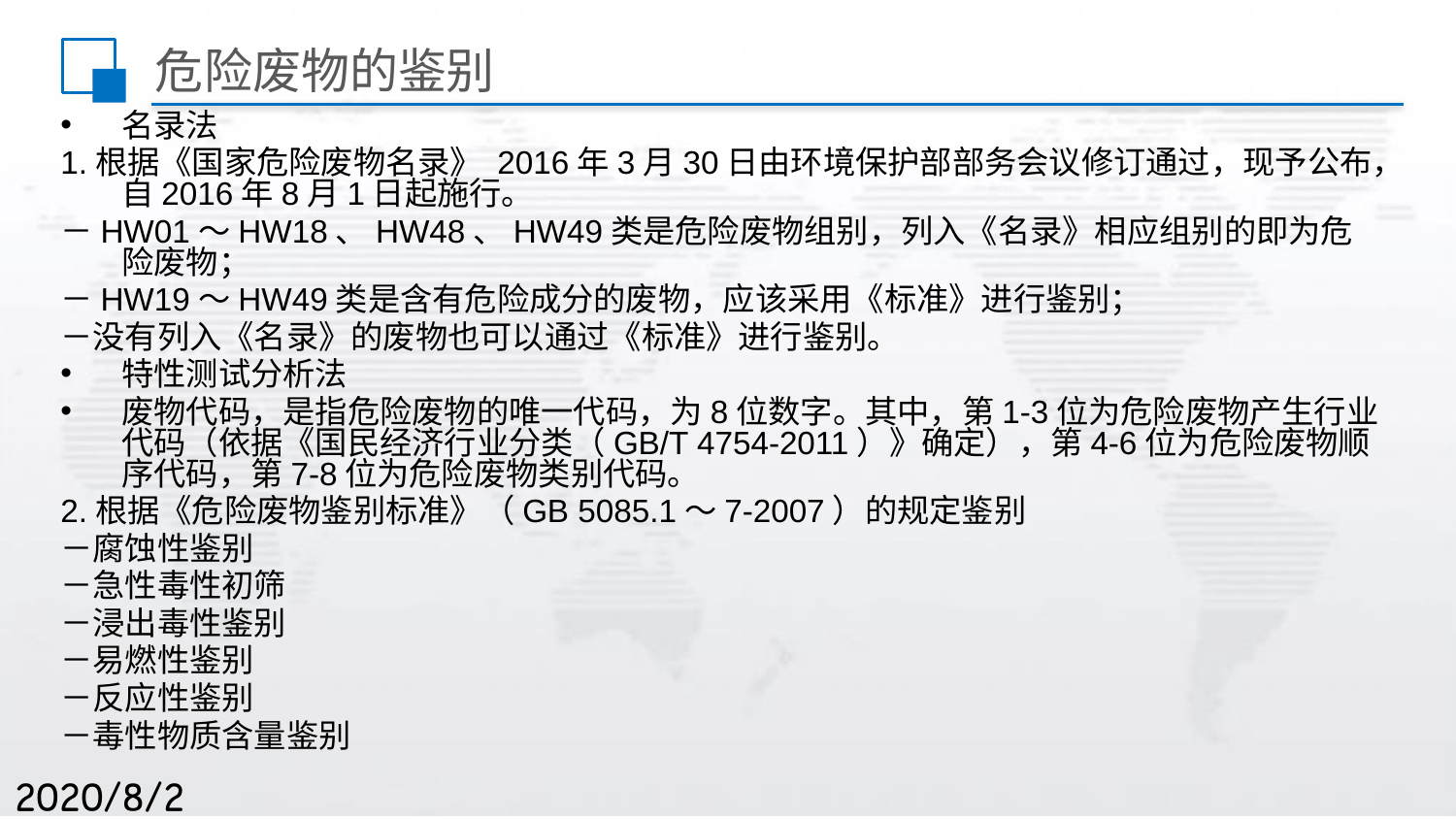

# 危险废物的鉴别
名录法
1.根据《国家危险废物名录》 2016年3月30日由环境保护部部务会议修订通过，现予公布，自2016年8月1日起施行。
－HW01～HW18、HW48、HW49类是危险废物组别，列入《名录》相应组别的即为危险废物；
－HW19～HW49类是含有危险成分的废物，应该采用《标准》进行鉴别；
－没有列入《名录》的废物也可以通过《标准》进行鉴别。
特性测试分析法
废物代码，是指危险废物的唯一代码，为8位数字。其中，第1-3位为危险废物产生行业代码（依据《国民经济行业分类（GB/T 4754-2011）》确定），第4-6位为危险废物顺序代码，第7-8位为危险废物类别代码。
2.根据《危险废物鉴别标准》（GB 5085.1～7-2007）的规定鉴别
－腐蚀性鉴别
－急性毒性初筛
－浸出毒性鉴别
－易燃性鉴别
－反应性鉴别
－毒性物质含量鉴别
2020/8/2